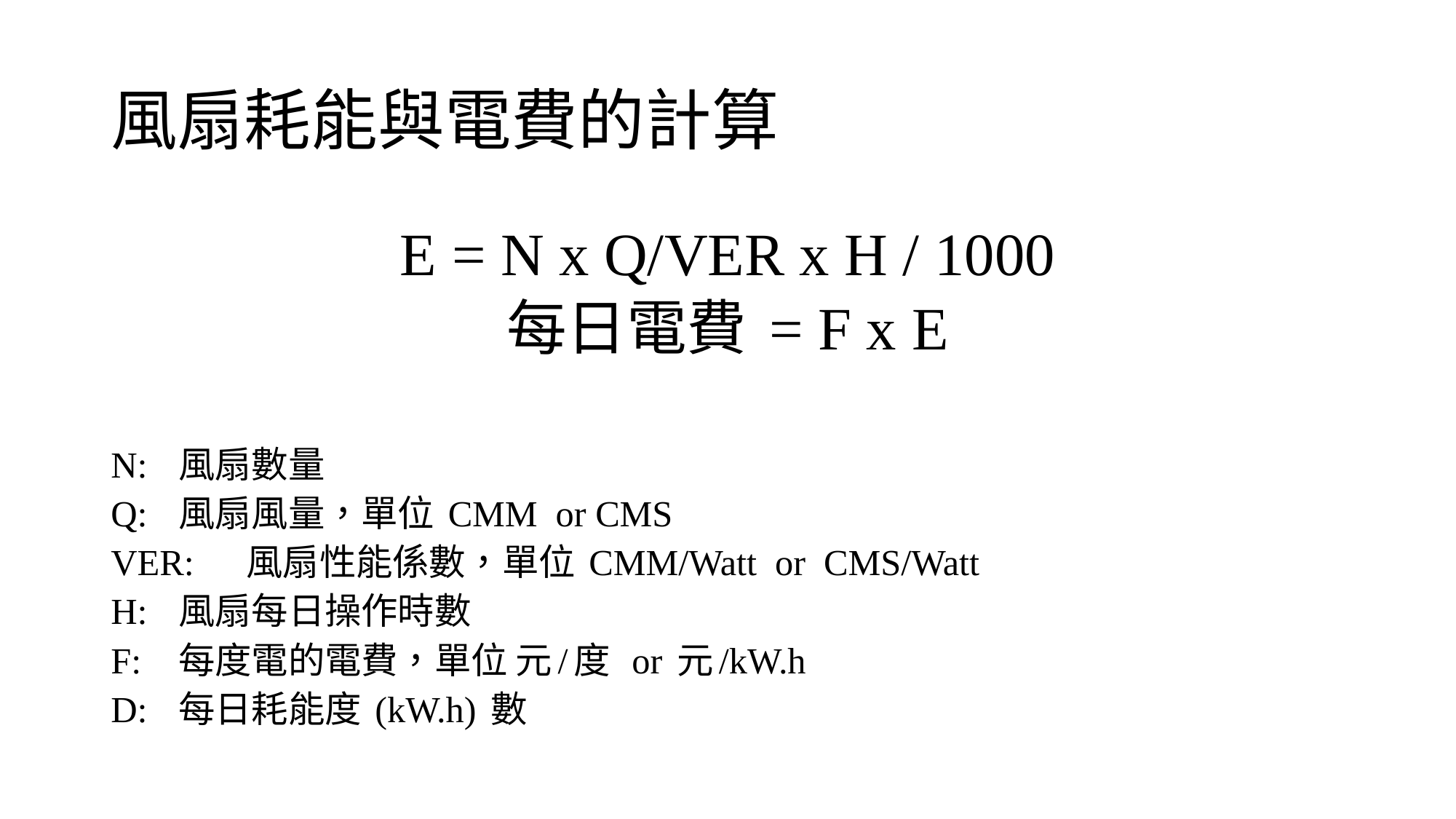

# 風扇耗能與電費的計算
E = N x Q/VER x H / 1000
每日電費 = F x E

N: 	風扇數量
Q: 	風扇風量，單位 CMM  or CMS
VER:  	風扇性能係數，單位 CMM/Watt  or  CMS/Watt
H: 	風扇每日操作時數
F:  	每度電的電費，單位 元/度  or 元/kW.h
D:	每日耗能度 (kW.h) 數